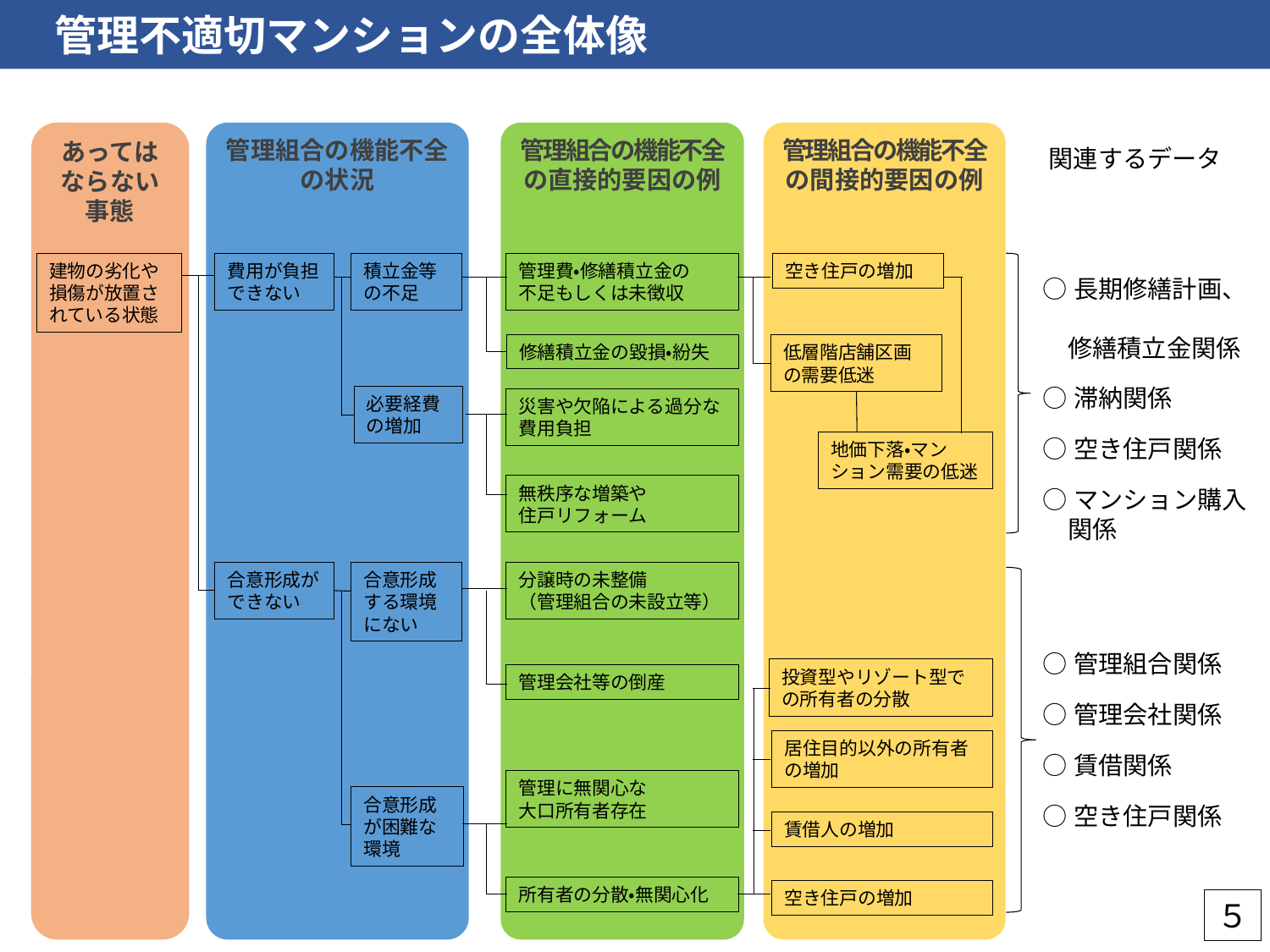

管理不適切マンションの全体像
管理組合の機能不全の状況
あってはならない事態
管理組合の機能不全の直接的要因の例
管理組合の機能不全の間接的要因の例
関連するデータ

○長期修繕計画、
　修繕積立金関係

○滞納関係

○空き住戸関係

○マンション購入
　関係
建物の劣化や損傷が放置されている状態
費用が負担できない
積立金等の不足
管理費・修繕積立金の
不足もしくは未徴収
空き住戸の増加

修繕積立金の毀損・紛失
低層階店舗区画の需要低迷
必要経費の増加
災害や欠陥による過分な費用負担
地価下落・マンション需要の低迷
無秩序な増築や
住戸リフォーム
合意形成ができない
合意形成する環境にない
分譲時の未整備
（管理組合の未設立等）

○管理組合関係

○管理会社関係

○賃借関係

○空き住戸関係
投資型やリゾート型での所有者の分散
管理会社等の倒産
居住目的以外の所有者の増加
管理に無関心な
大口所有者存在
合意形成が困難な環境
賃借人の増加
所有者の分散・無関心化
空き住戸の増加
５